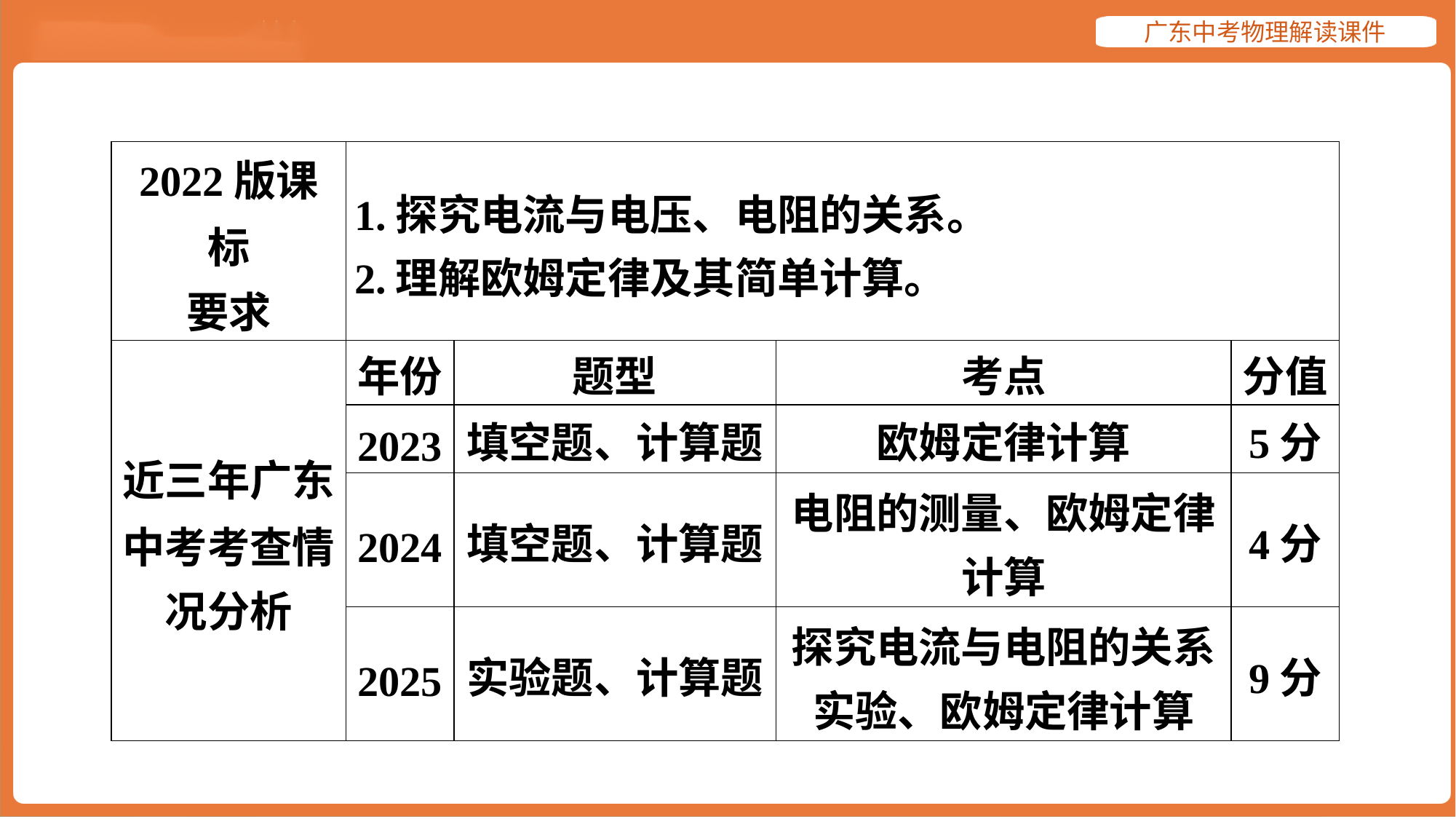

| 2022版课标 要求 | 1.探究电流与电压、电阻的关系。 2.理解欧姆定律及其简单计算。 |  |  |  |
| --- | --- | --- | --- | --- |
| 近三年广东 中考考查情 况分析 | 年份 | 题型 | 考点 | 分值 |
|  | 2023 | 填空题、计算题 | 欧姆定律计算 | 5分 |
|  | 2024 | 填空题、计算题 | 电阻的测量、欧姆定律 计算 | 4分 |
|  | 2025 | 实验题、计算题 | 探究电流与电阻的关系 实验、欧姆定律计算 | 9分 |